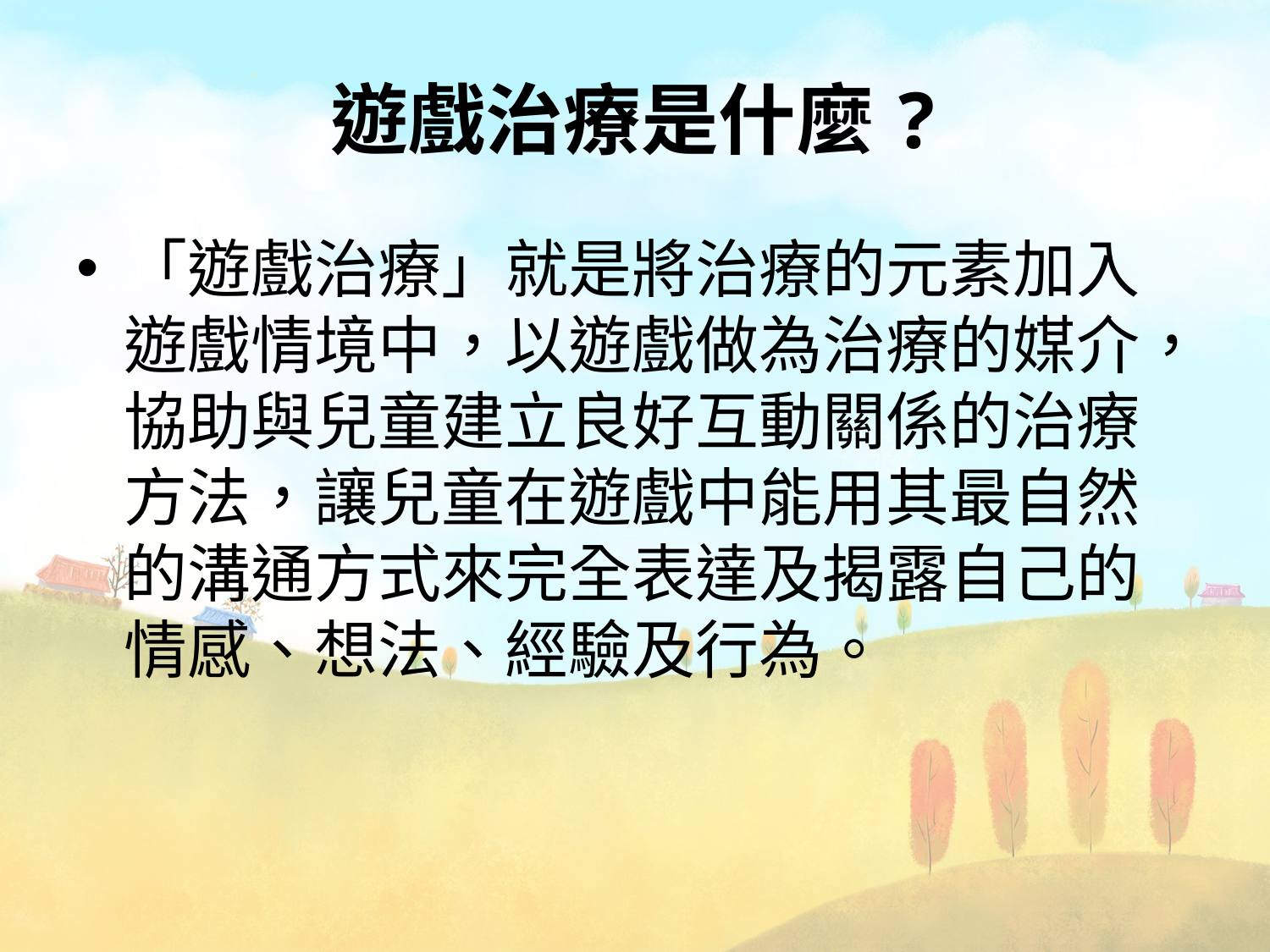

# 遊戲治療是什麼?
「遊戲治療」就是將治療的元素加入遊戲情境中，以遊戲做為治療的媒介，協助與兒童建立良好互動關係的治療方法，讓兒童在遊戲中能用其最自然的溝通方式來完全表達及揭露自己的情感、想法、經驗及行為。